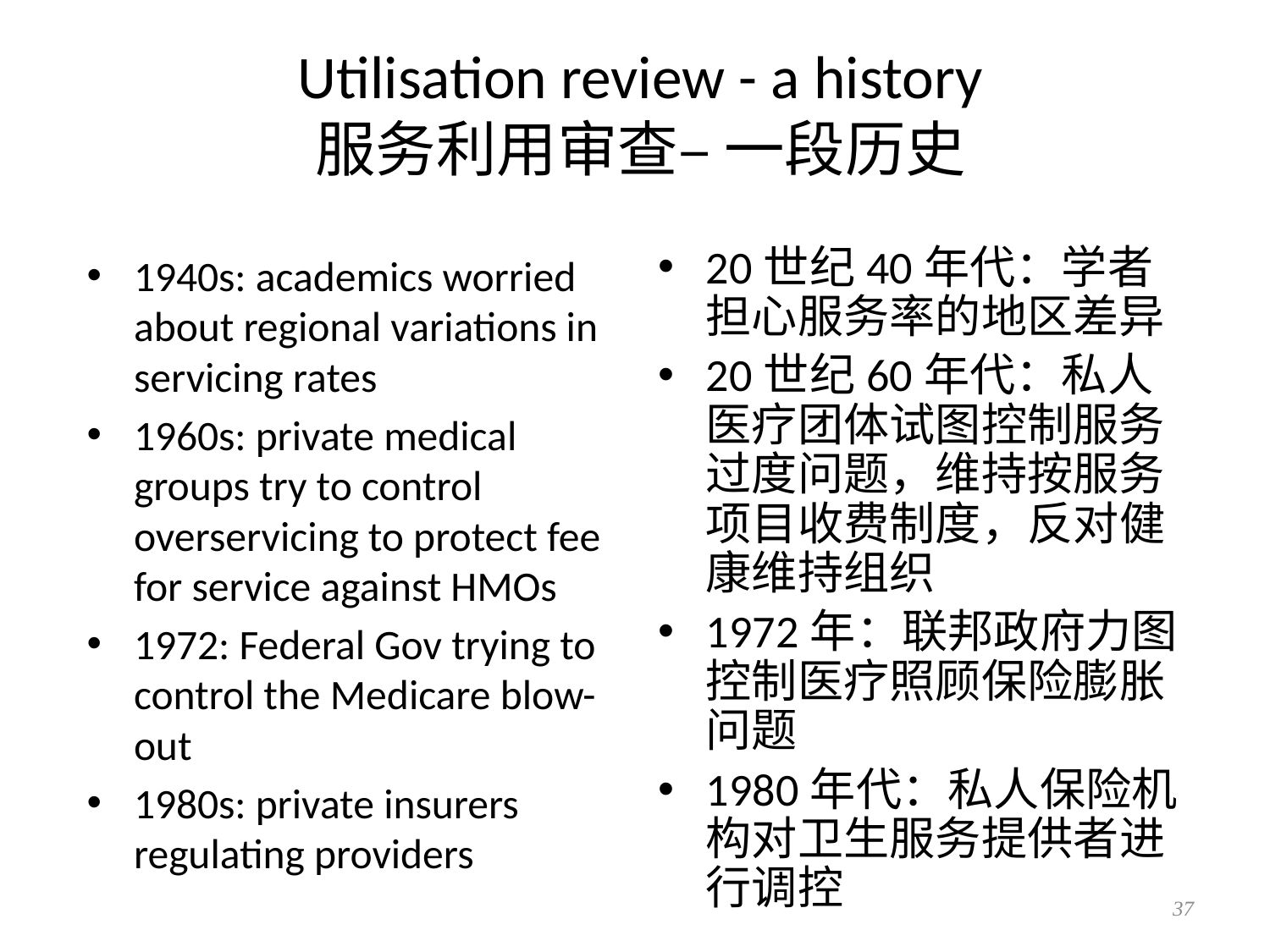

# Utilisation review - a history 服务利用审查– 一段历史
20世纪40年代：学者担心服务率的地区差异
20世纪60年代：私人医疗团体试图控制服务过度问题，维持按服务项目收费制度，反对健康维持组织
1972年：联邦政府力图控制医疗照顾保险膨胀问题
1980年代：私人保险机构对卫生服务提供者进行调控
1940s: academics worried about regional variations in servicing rates
1960s: private medical groups try to control overservicing to protect fee for service against HMOs
1972: Federal Gov trying to control the Medicare blow-out
1980s: private insurers regulating providers
37